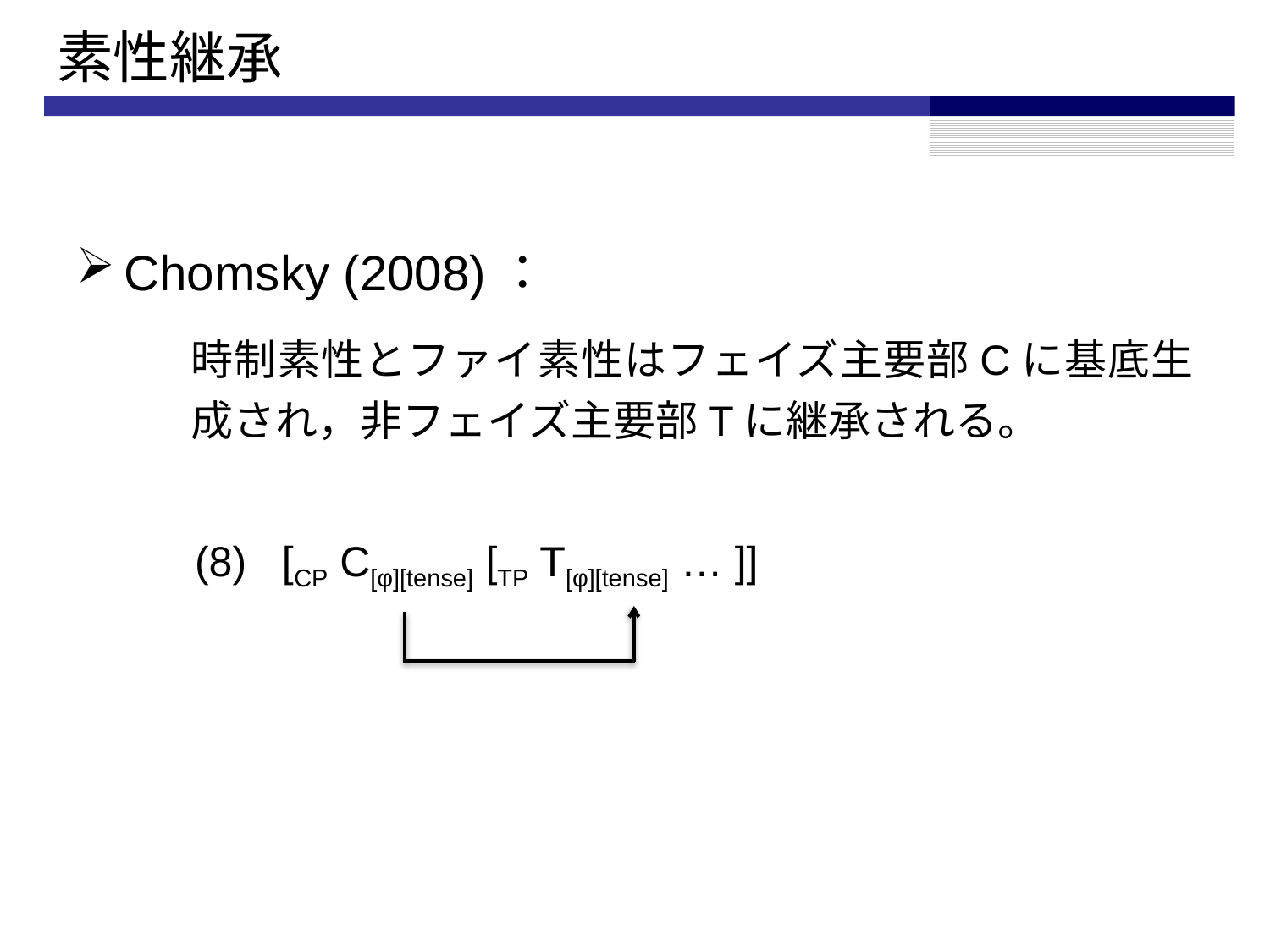

# 素性継承

Chomsky (2008)：
時制素性とファイ素性はフェイズ主要部Cに基底生成され，非フェイズ主要部Tに継承される。

          (8)   [CP C[φ][tense] [TP T[φ][tense] … ]]